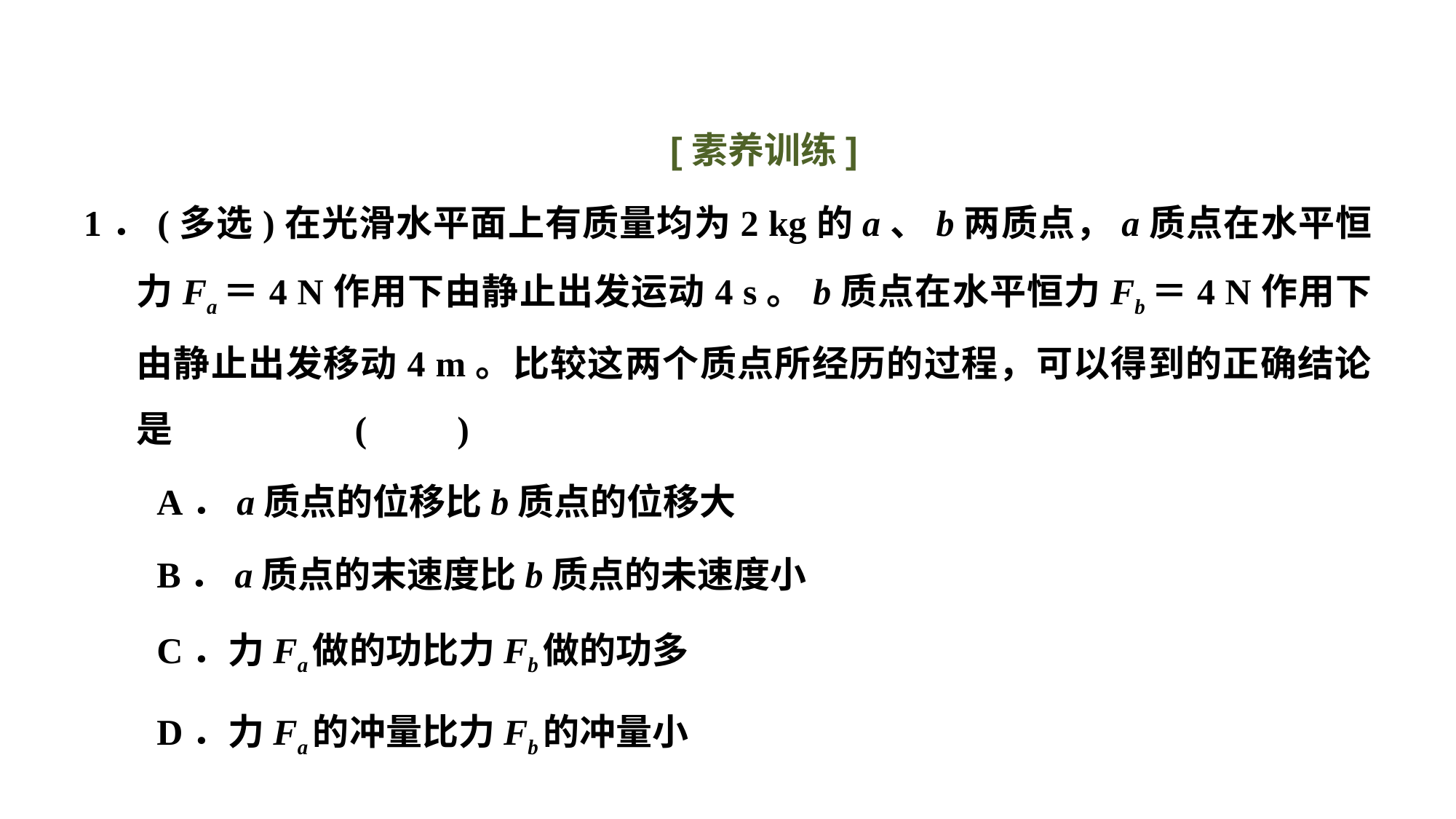

[素养训练]
1．(多选)在光滑水平面上有质量均为2 kg的a、b两质点，a质点在水平恒力Fa＝4 N作用下由静止出发运动4 s。b质点在水平恒力Fb＝4 N作用下由静止出发移动4 m。比较这两个质点所经历的过程，可以得到的正确结论是		(　　)
A．a质点的位移比b质点的位移大
B．a质点的末速度比b质点的未速度小
C．力Fa做的功比力Fb做的功多
D．力Fa的冲量比力Fb的冲量小